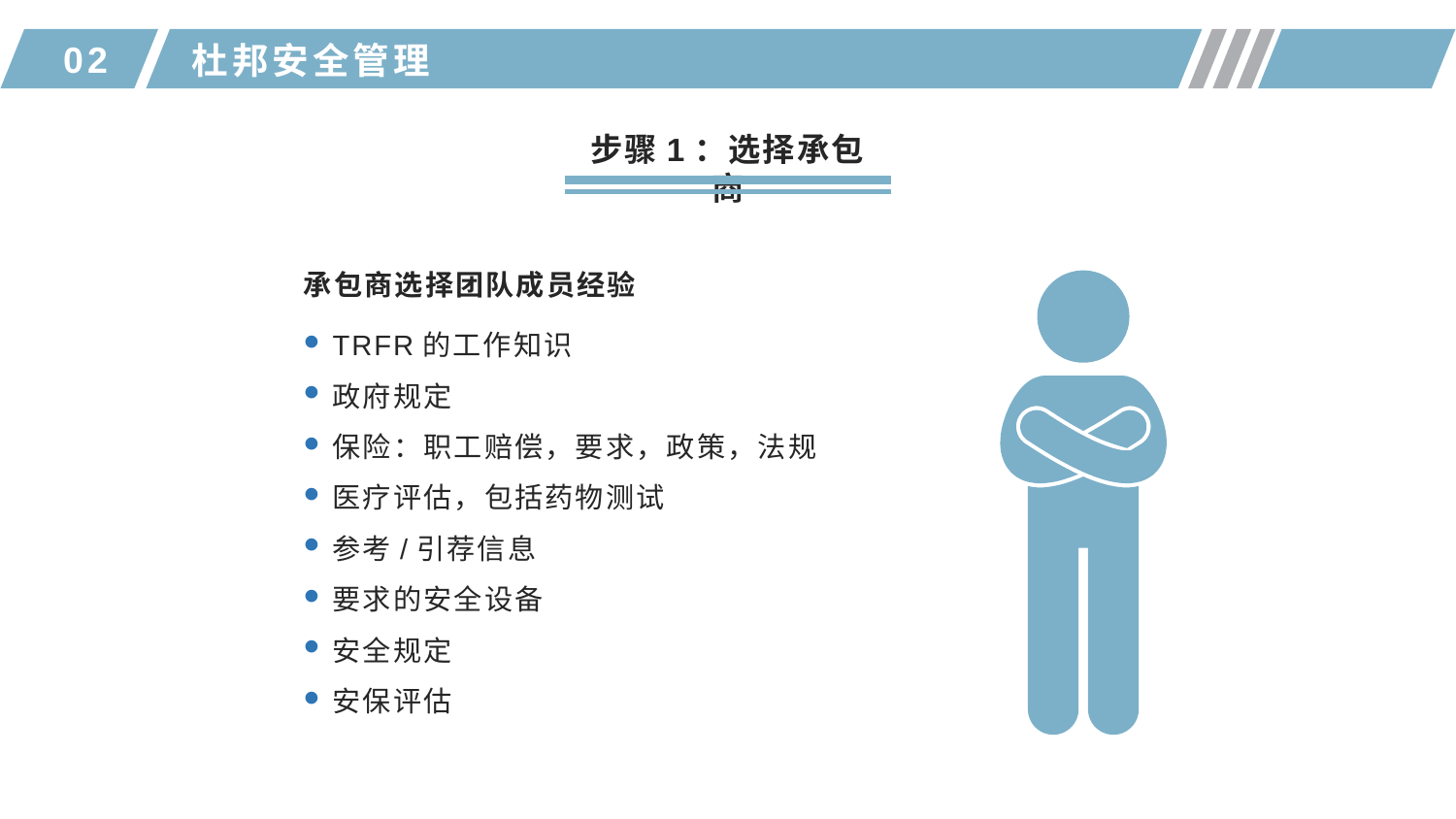

02
杜邦安全管理
步骤1：选择承包商
承包商选择团队成员经验

TRFR的工作知识
政府规定
保险：职工赔偿，要求，政策，法规
医疗评估，包括药物测试
参考/引荐信息
要求的安全设备
安全规定
安保评估